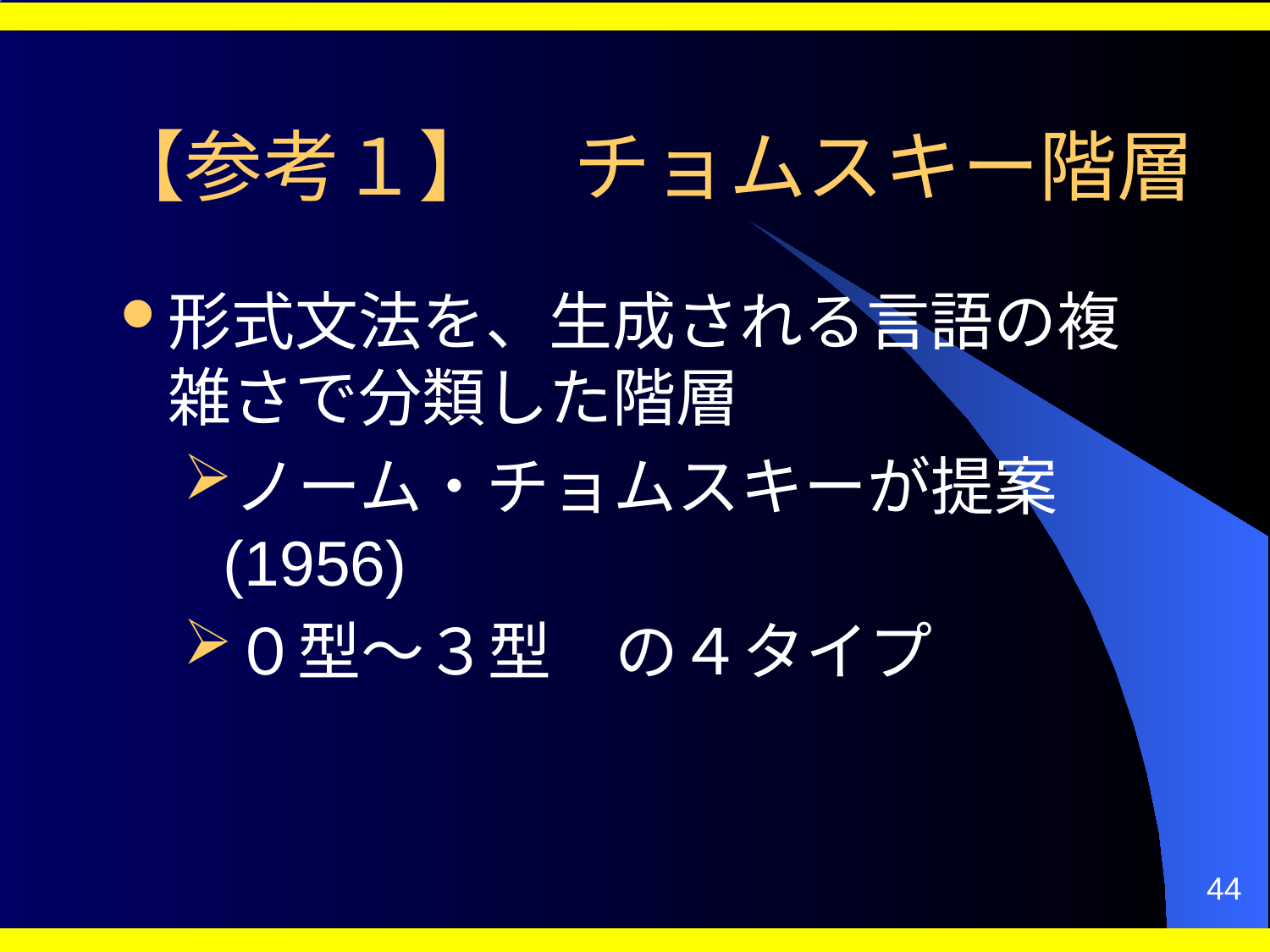

# 【参考１】　チョムスキー階層
形式文法を、生成される言語の複雑さで分類した階層
ノーム・チョムスキーが提案 (1956)
０型～３型　の４タイプ

44